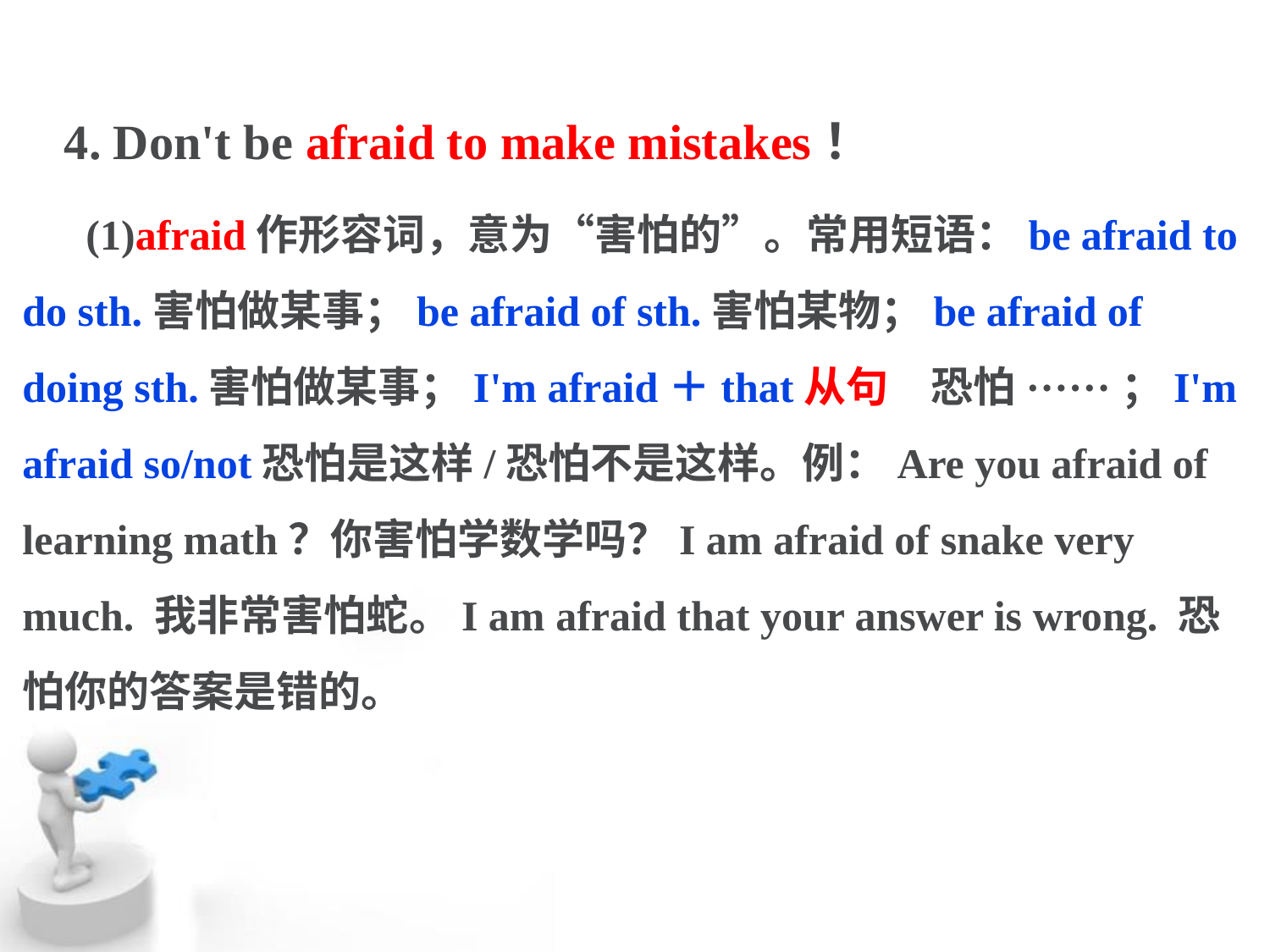

4. Don't be afraid to make mistakes！
      (1)afraid作形容词，意为“害怕的”。常用短语：be afraid to do sth.害怕做某事；be afraid of sth.害怕某物；be afraid of doing sth.害怕做某事；I'm afraid＋that从句　恐怕······；I'm afraid so/not恐怕是这样/恐怕不是这样。例：Are you afraid of learning math？你害怕学数学吗？I am afraid of snake very much. 我非常害怕蛇。I am afraid that your answer is wrong. 恐怕你的答案是错的。